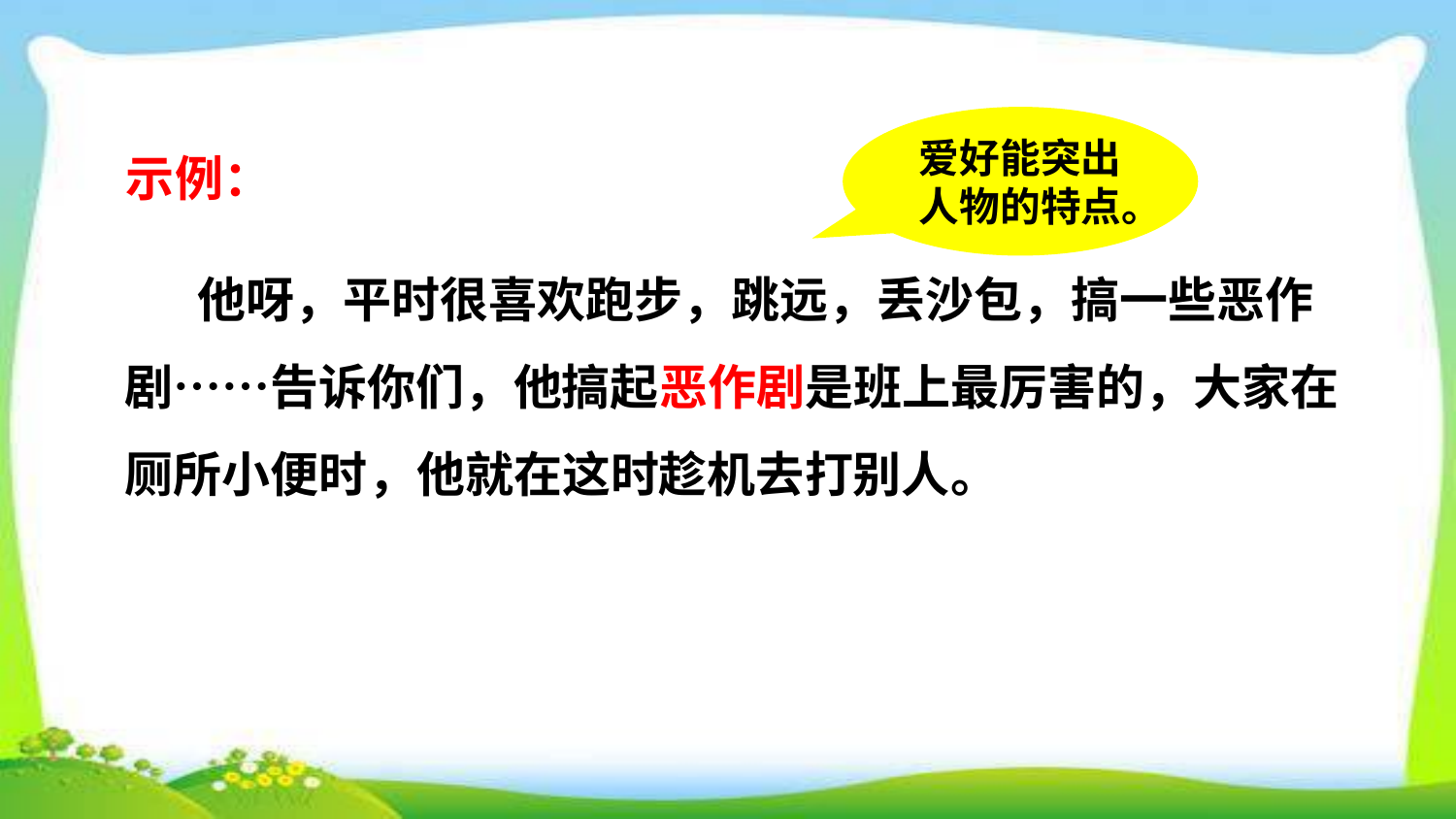

爱好能突出人物的特点。
示例：
他呀，平时很喜欢跑步，跳远，丢沙包，搞一些恶作剧……告诉你们，他搞起恶作剧是班上最厉害的，大家在厕所小便时，他就在这时趁机去打别人。